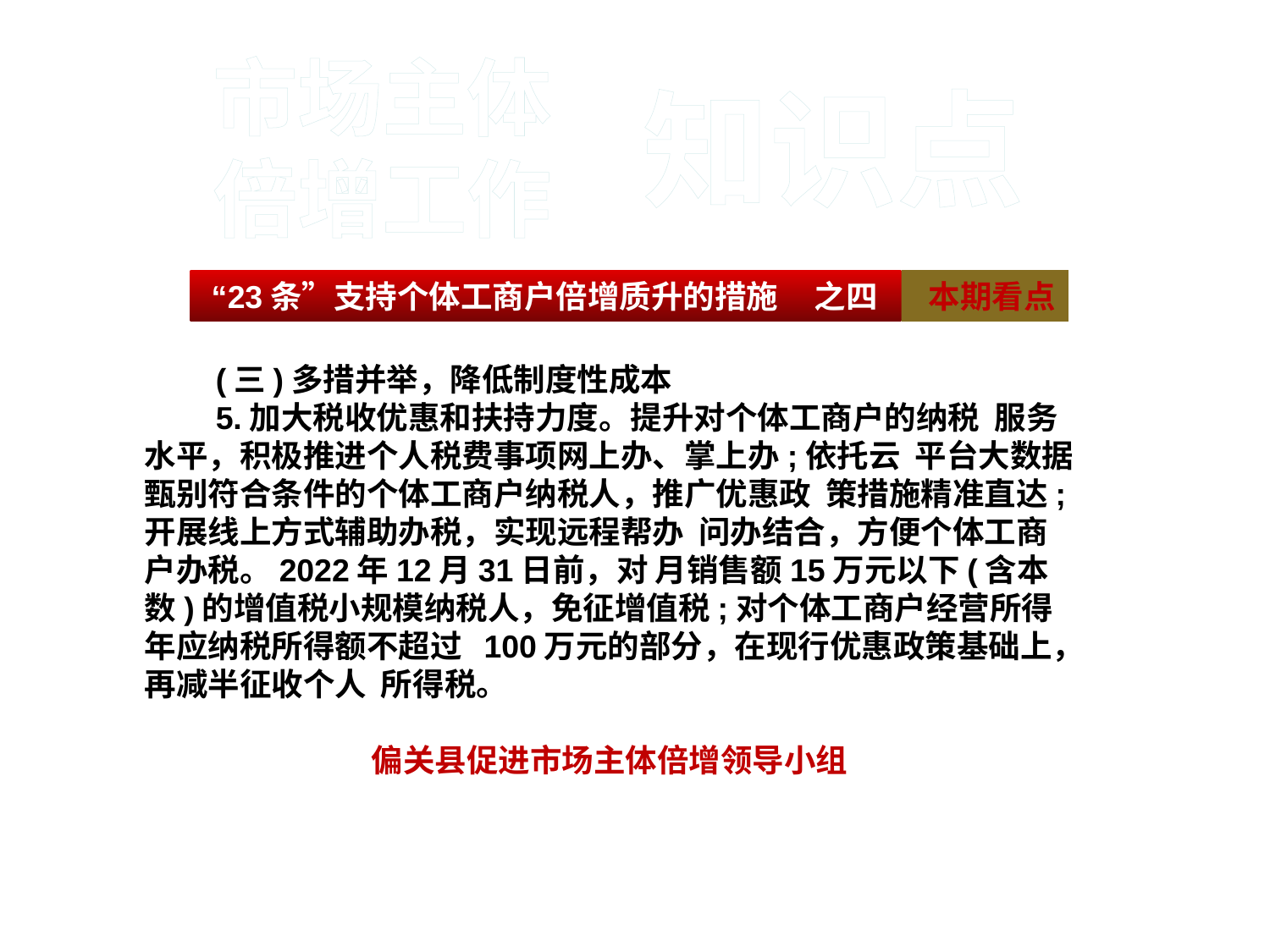

#

市场主体
倍增工作
知识点

        (三)多措并举，降低制度性成本
        5.加大税收优惠和扶持力度。提升对个体工商户的纳税  服务水平，积极推进个人税费事项网上办、掌上办;依托云  平台大数据甄别符合条件的个体工商户纳税人，推广优惠政  策措施精准直达;开展线上方式辅助办税，实现远程帮办  问办结合，方便个体工商户办税。2022年12月31日前，对 月销售额15万元以下(含本数)的增值税小规模纳税人，免征增值税;对个体工商户经营所得年应纳税所得额不超过  100万元的部分，在现行优惠政策基础上，再减半征收个人  所得税。

偏关县促进市场主体倍增领导小组
 “23条”支持个体工商户倍增质升的措施     之四
 本期看点